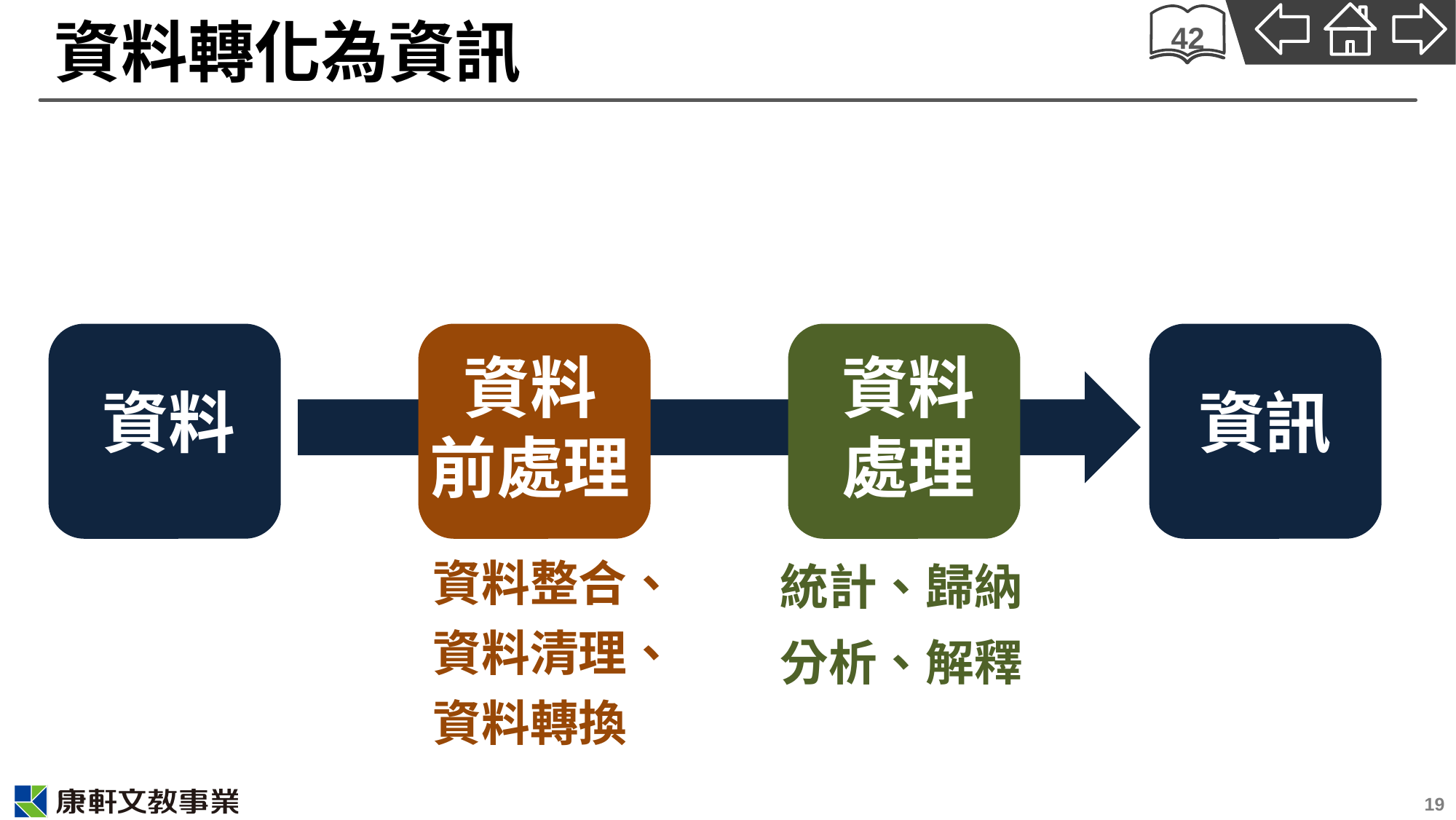

# 資料轉化為資訊
42

資料
前處理
資料
處理

資料
資訊
統計、歸納
分析、解釋
資料整合、
資料清理、
資料轉換
19